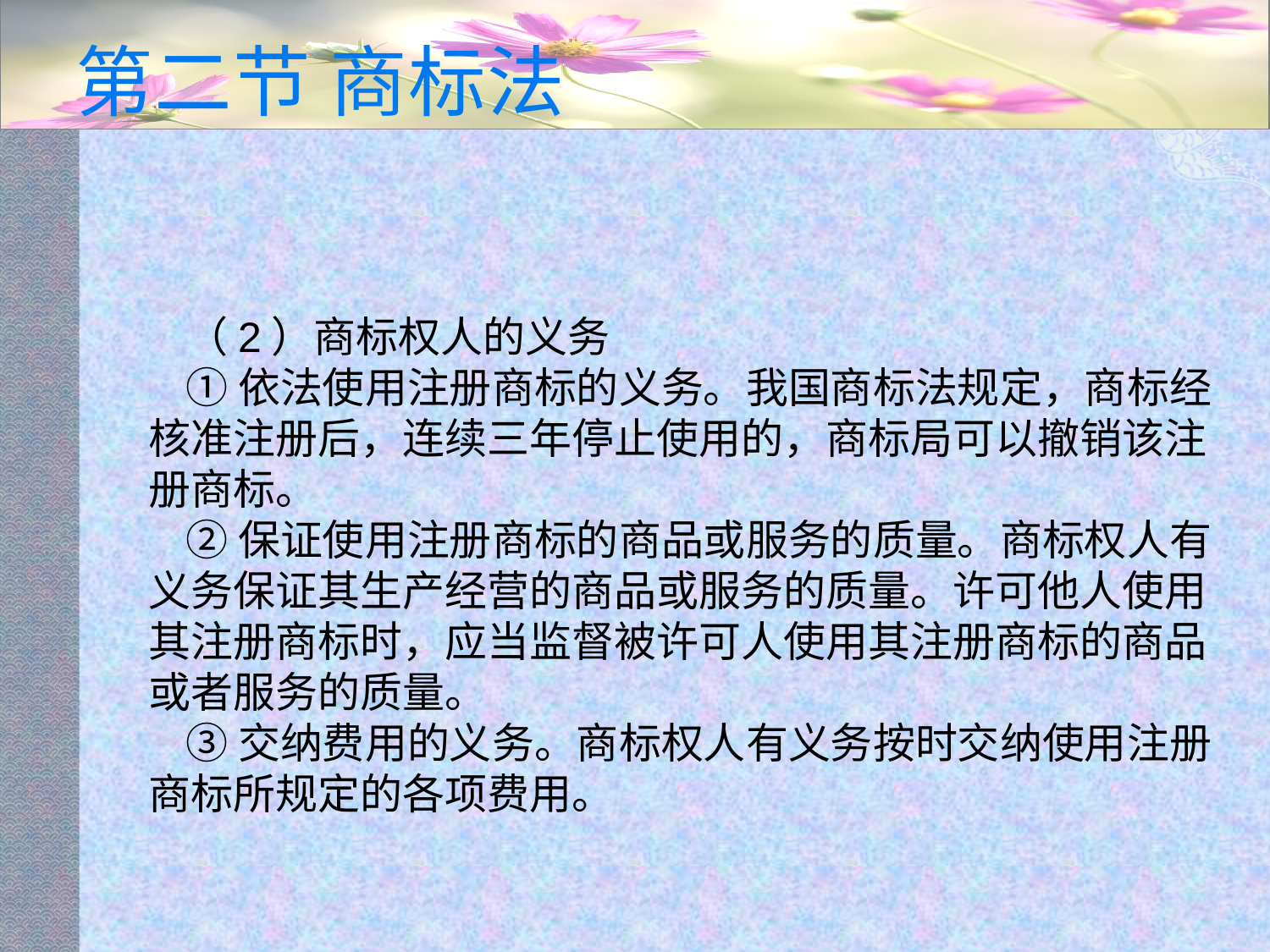

# 第二节 商标法
（2）商标权人的义务
①依法使用注册商标的义务。我国商标法规定，商标经核准注册后，连续三年停止使用的，商标局可以撤销该注册商标。
②保证使用注册商标的商品或服务的质量。商标权人有义务保证其生产经营的商品或服务的质量。许可他人使用其注册商标时，应当监督被许可人使用其注册商标的商品或者服务的质量。
③交纳费用的义务。商标权人有义务按时交纳使用注册商标所规定的各项费用。